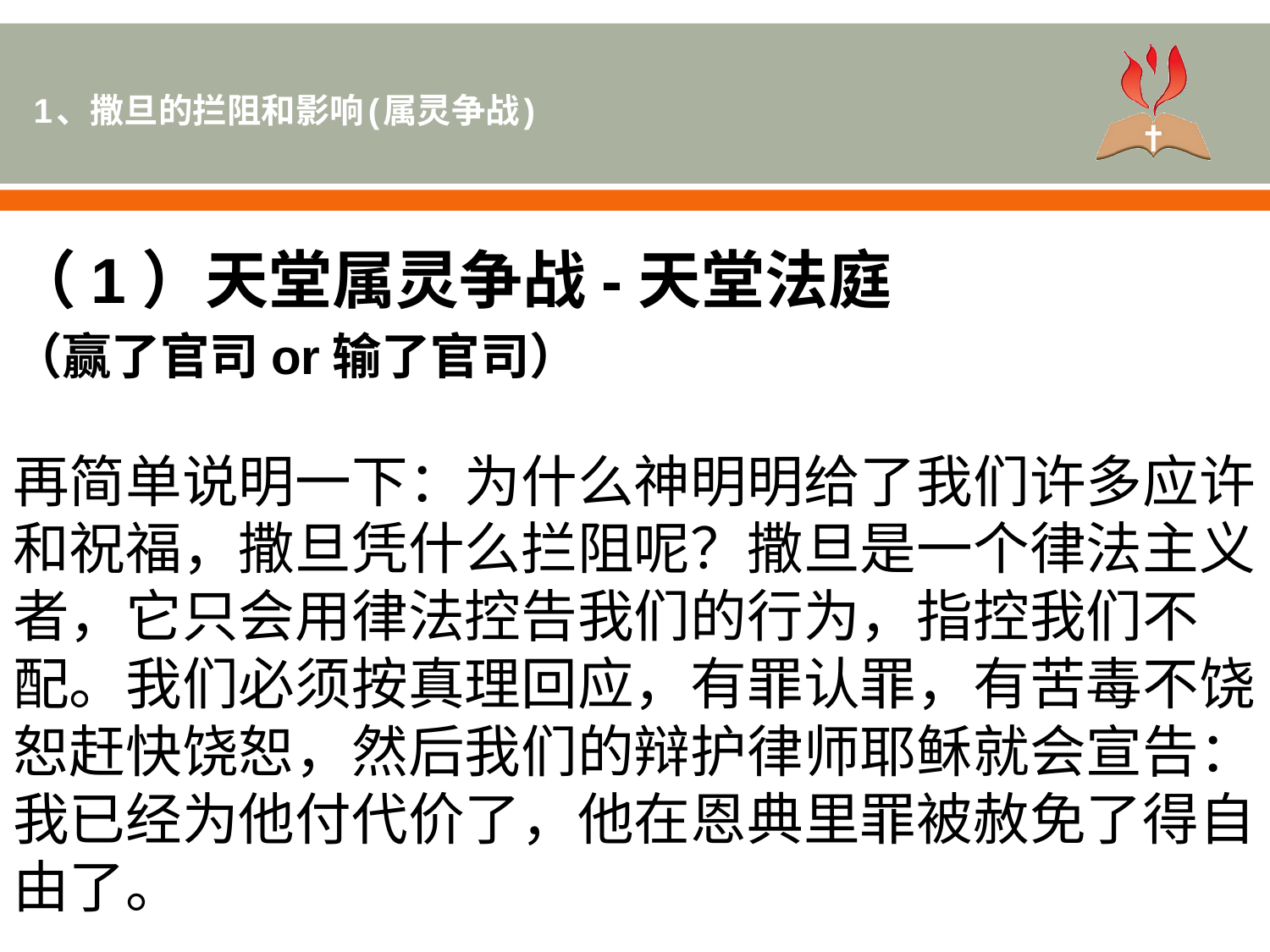

1、撒旦的拦阻和影响(属灵争战)
（1）天堂属灵争战-天堂法庭
（赢了官司or输了官司）

再简单说明一下：为什么神明明给了我们许多应许和祝福，撒旦凭什么拦阻呢？撒旦是一个律法主义者，它只会用律法控告我们的行为，指控我们不配。我们必须按真理回应，有罪认罪，有苦毒不饶恕赶快饶恕，然后我们的辩护律师耶稣就会宣告：我已经为他付代价了，他在恩典里罪被赦免了得自由了。